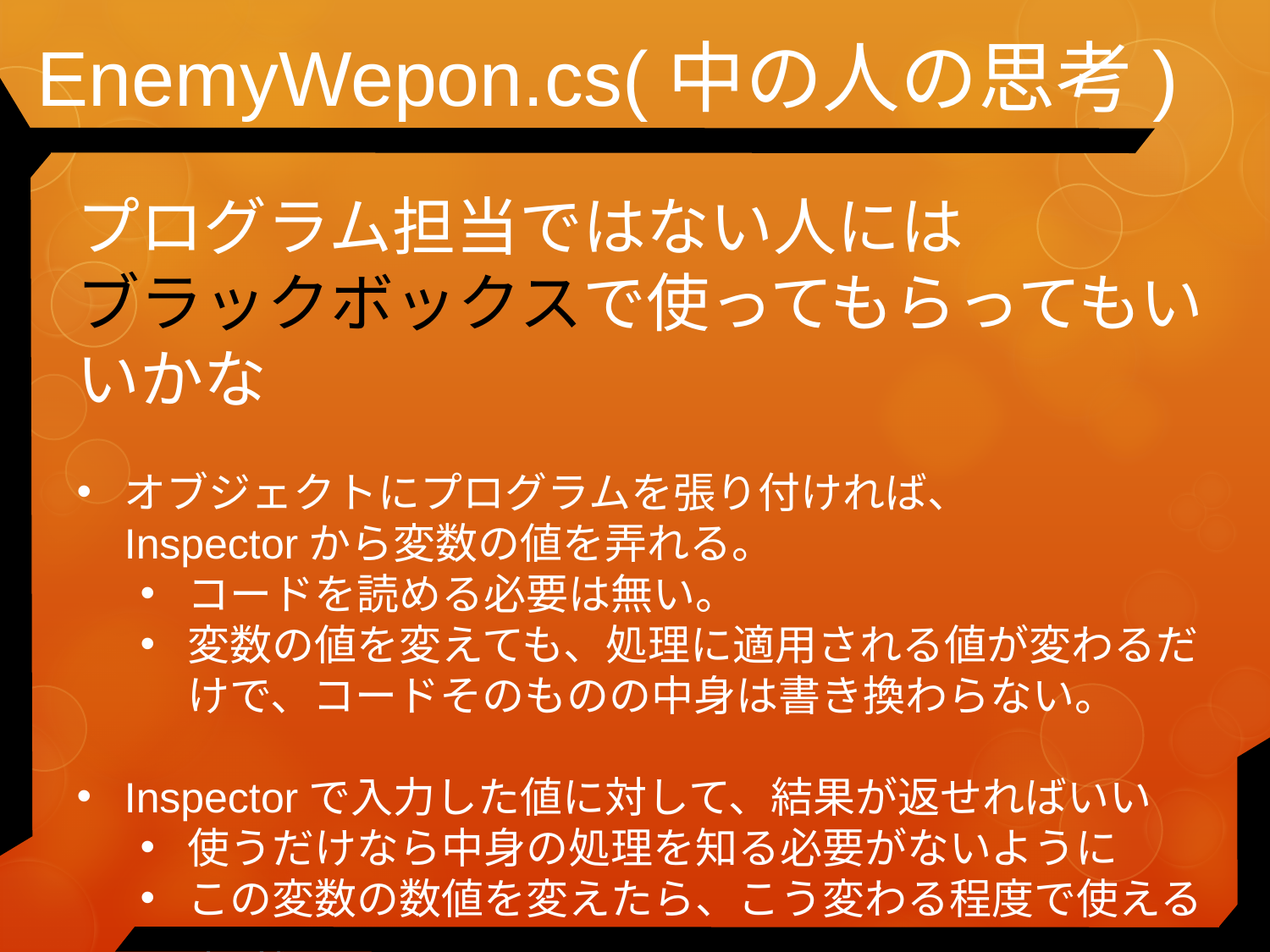

# EnemyWepon.cs(中の人の思考)
プログラム担当ではない人には
ブラックボックスで使ってもらってもいいかな

オブジェクトにプログラムを張り付ければ、	　　　Inspectorから変数の値を弄れる。
コードを読める必要は無い。
変数の値を変えても、処理に適用される値が変わるだけで、コードそのものの中身は書き換わらない。

Inspectorで入力した値に対して、結果が返せればいい
使うだけなら中身の処理を知る必要がないように
この変数の数値を変えたら、こう変わる程度で使えるように
疑似的なエディター化